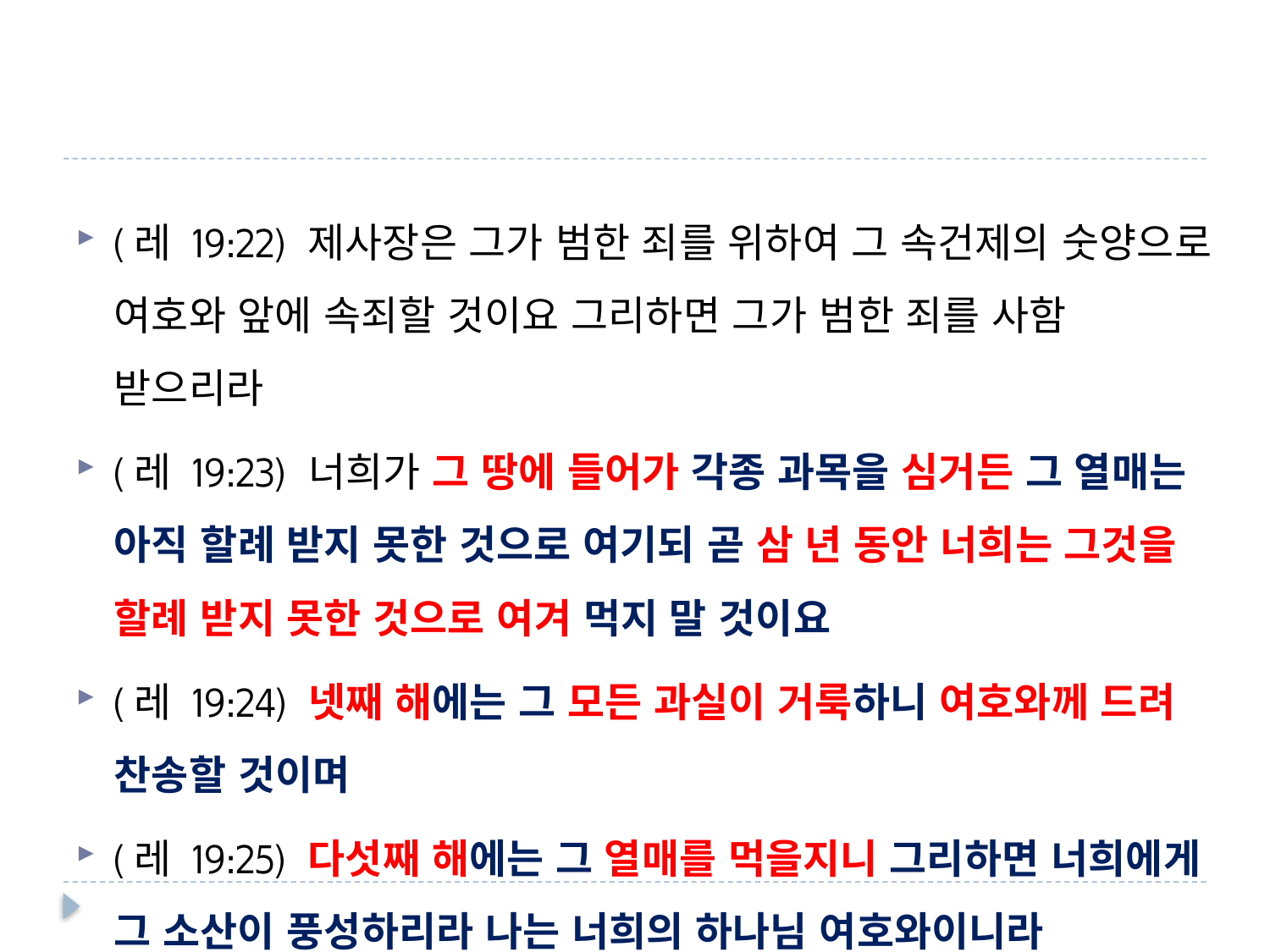

#
(레 19:22) 제사장은 그가 범한 죄를 위하여 그 속건제의 숫양으로 여호와 앞에 속죄할 것이요 그리하면 그가 범한 죄를 사함 받으리라
(레 19:23) 너희가 그 땅에 들어가 각종 과목을 심거든 그 열매는 아직 할례 받지 못한 것으로 여기되 곧 삼 년 동안 너희는 그것을 할례 받지 못한 것으로 여겨 먹지 말 것이요
(레 19:24) 넷째 해에는 그 모든 과실이 거룩하니 여호와께 드려 찬송할 것이며
(레 19:25) 다섯째 해에는 그 열매를 먹을지니 그리하면 너희에게 그 소산이 풍성하리라 나는 너희의 하나님 여호와이니라